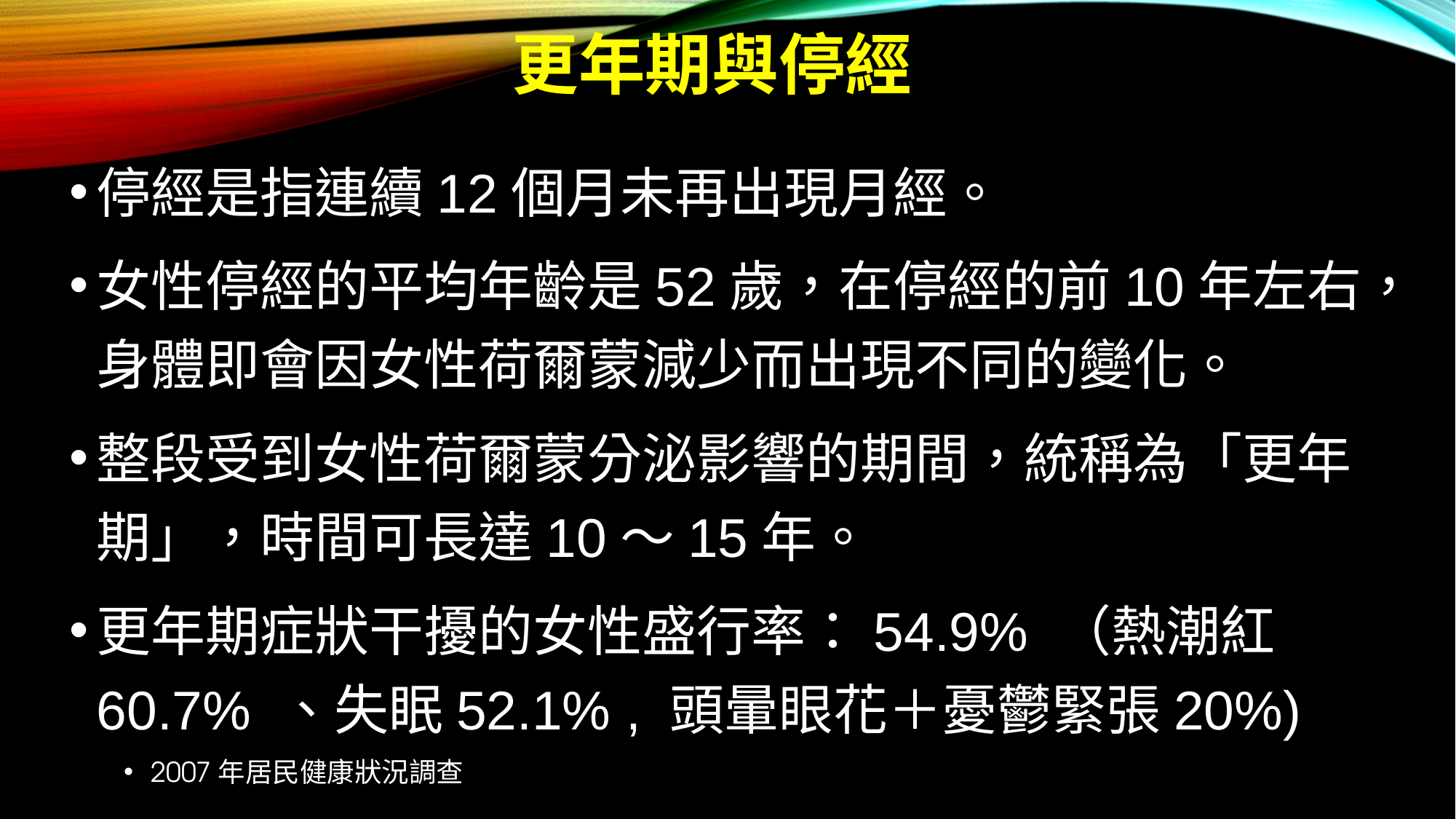

# 更年期與停經
停經是指連續12個月未再出現月經。
女性停經的平均年齡是52歲，在停經的前10年左右，身體即會因女性荷爾蒙減少而出現不同的變化。
整段受到女性荷爾蒙分泌影響的期間，統稱為「更年期」，時間可長達10～15年。
更年期症狀干擾的女性盛行率：54.9% （熱潮紅60.7% 、失眠52.1% , 頭暈眼花＋憂鬱緊張20%)
2007年居民健康狀況調查